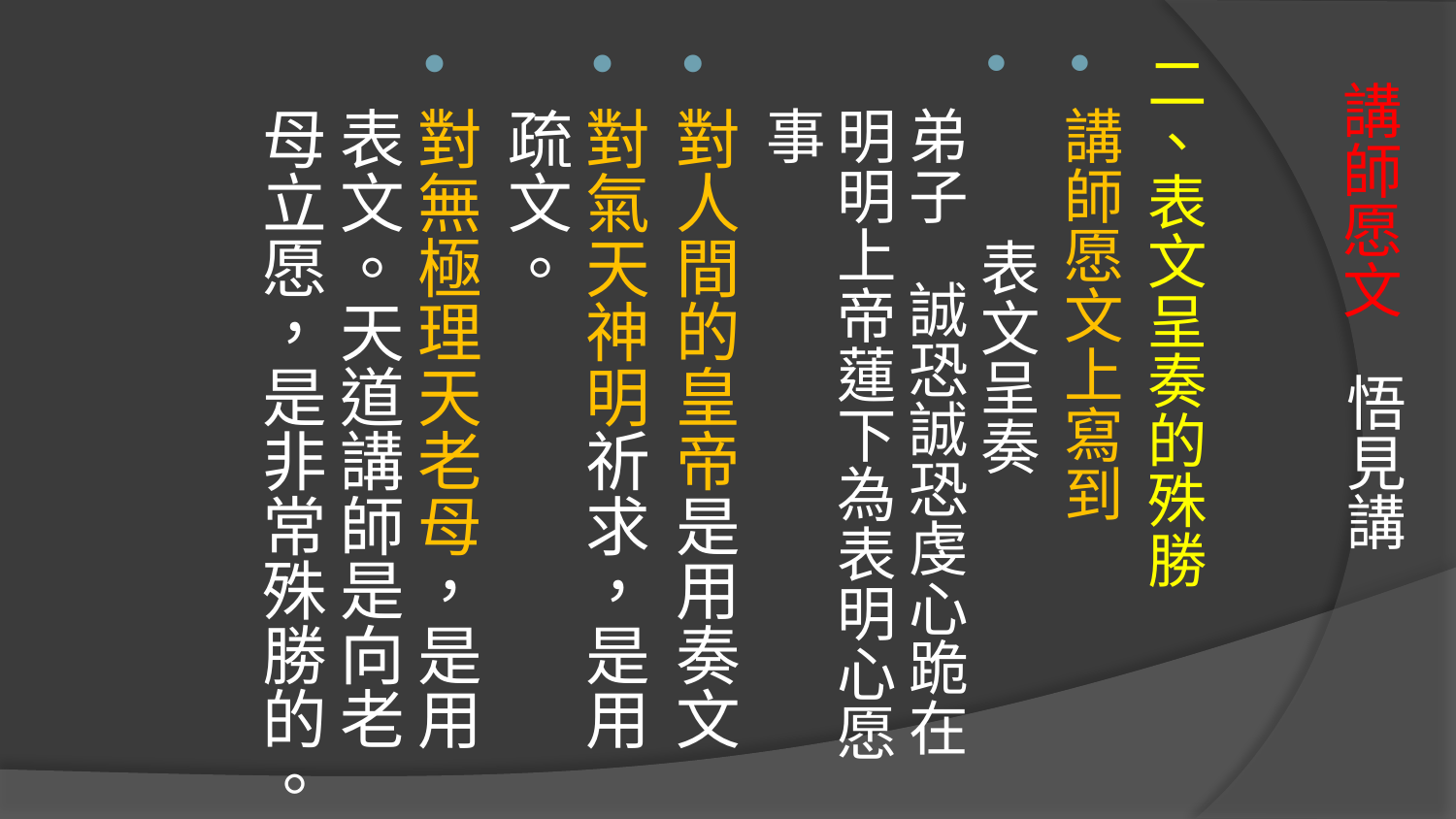

二、表文呈奏的殊勝
講師愿文上寫到
         表文呈奏
弟子    誠恐誠恐虔心跪在
明明上帝蓮下為表明心愿事
對人間的皇帝是用奏文
對氣天神明祈求，是用疏文。
對無極理天老母，是用表文。天道講師是向老母立愿，是非常殊勝的。

# 講師愿文    悟見講